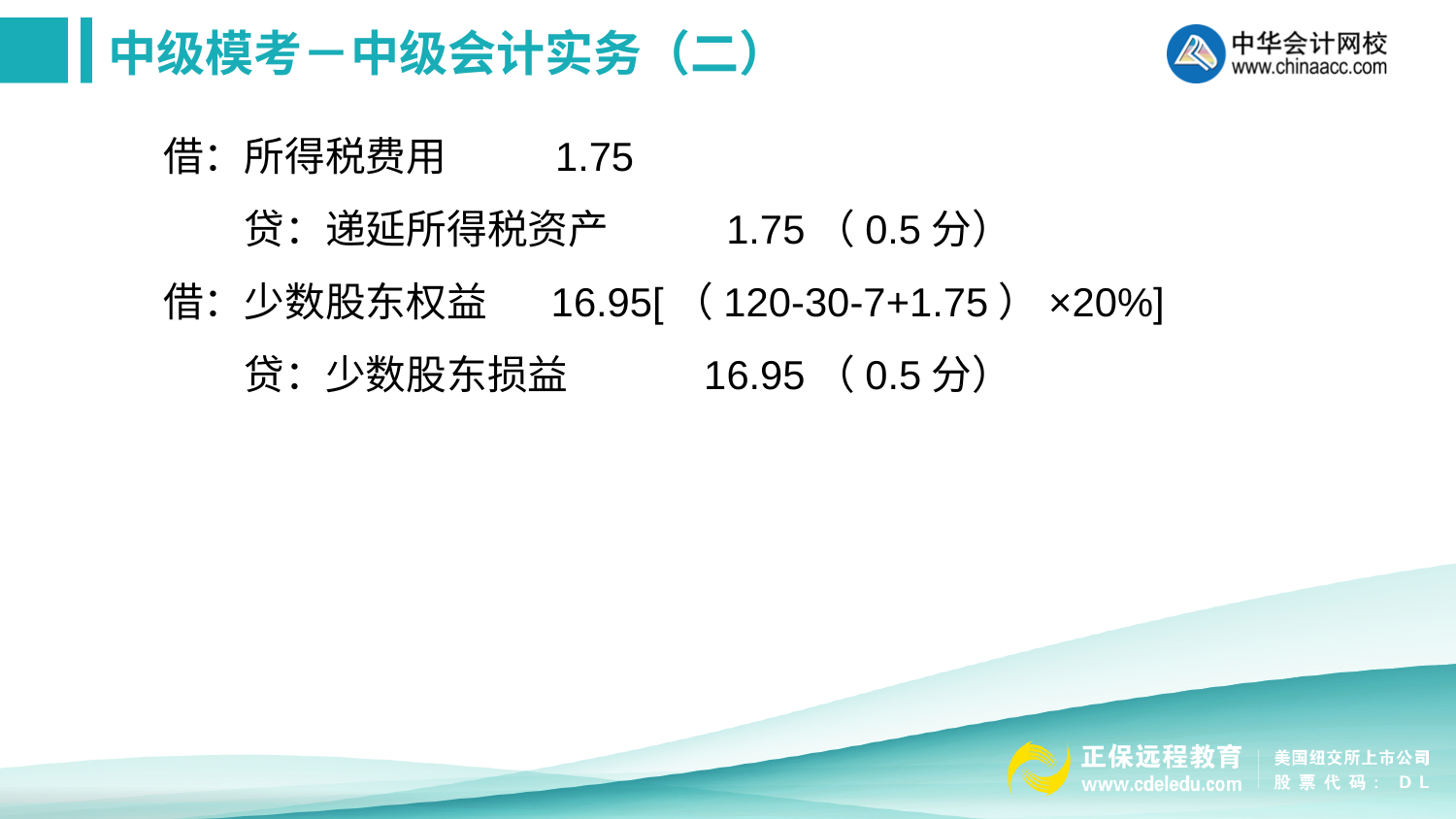

借：所得税费用           1.75
　　贷：递延所得税资产            1.75（0.5分）
借：少数股东权益      16.95[（120-30-7+1.75）×20%]
　　贷：少数股东损益              16.95（0.5分）